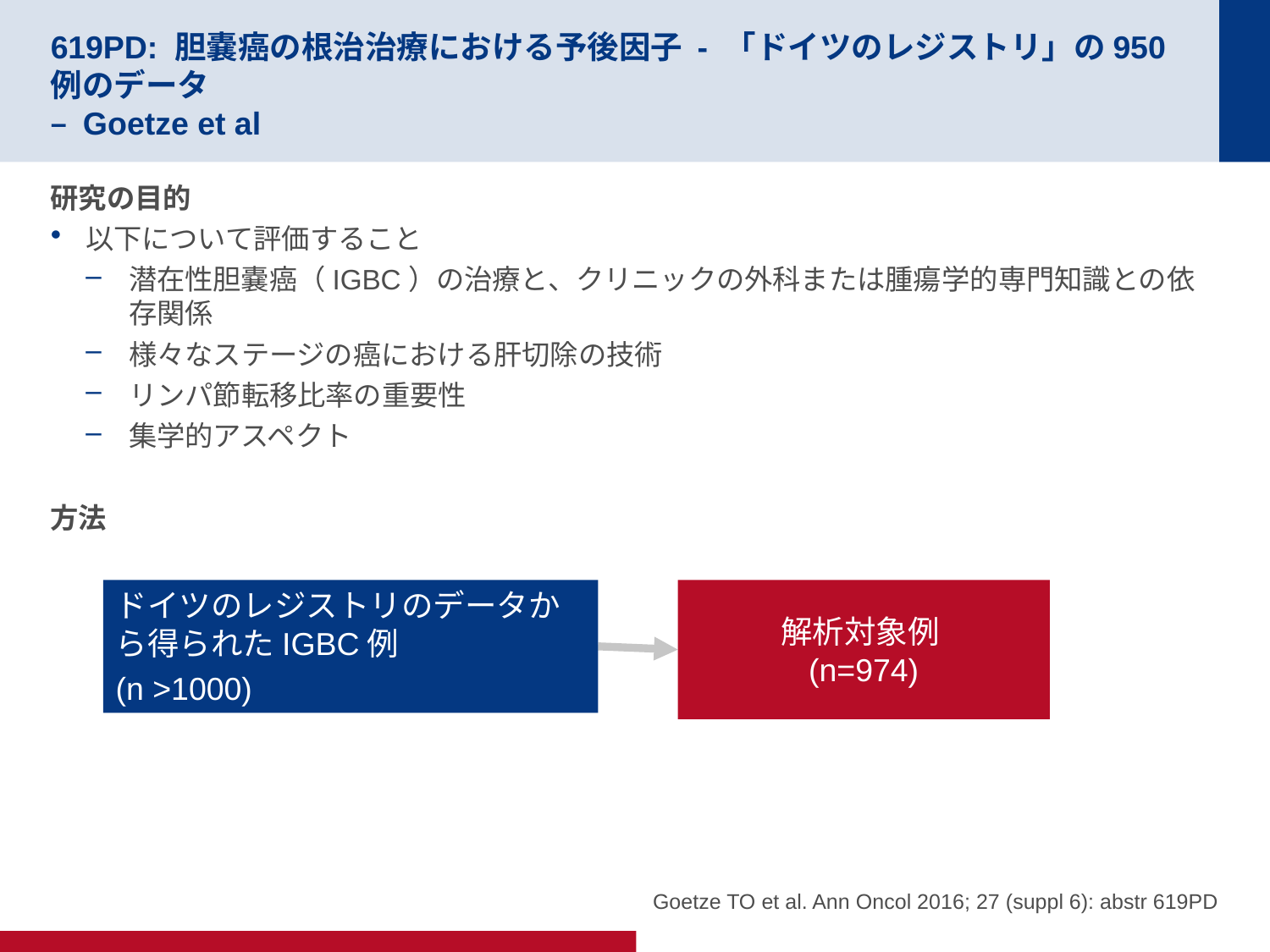

# 619PD: 胆嚢癌の根治治療における予後因子 - 「ドイツのレジストリ」の950例のデータ – Goetze et al
研究の目的
以下について評価すること
潜在性胆嚢癌（IGBC）の治療と、クリニックの外科または腫瘍学的専門知識との依存関係
様々なステージの癌における肝切除の技術
リンパ節転移比率の重要性
集学的アスペクト

方法
ドイツのレジストリのデータから得られたIGBC例
(n >1000)
解析対象例
(n=974)
 Goetze TO et al. Ann Oncol 2016; 27 (suppl 6): abstr 619PD